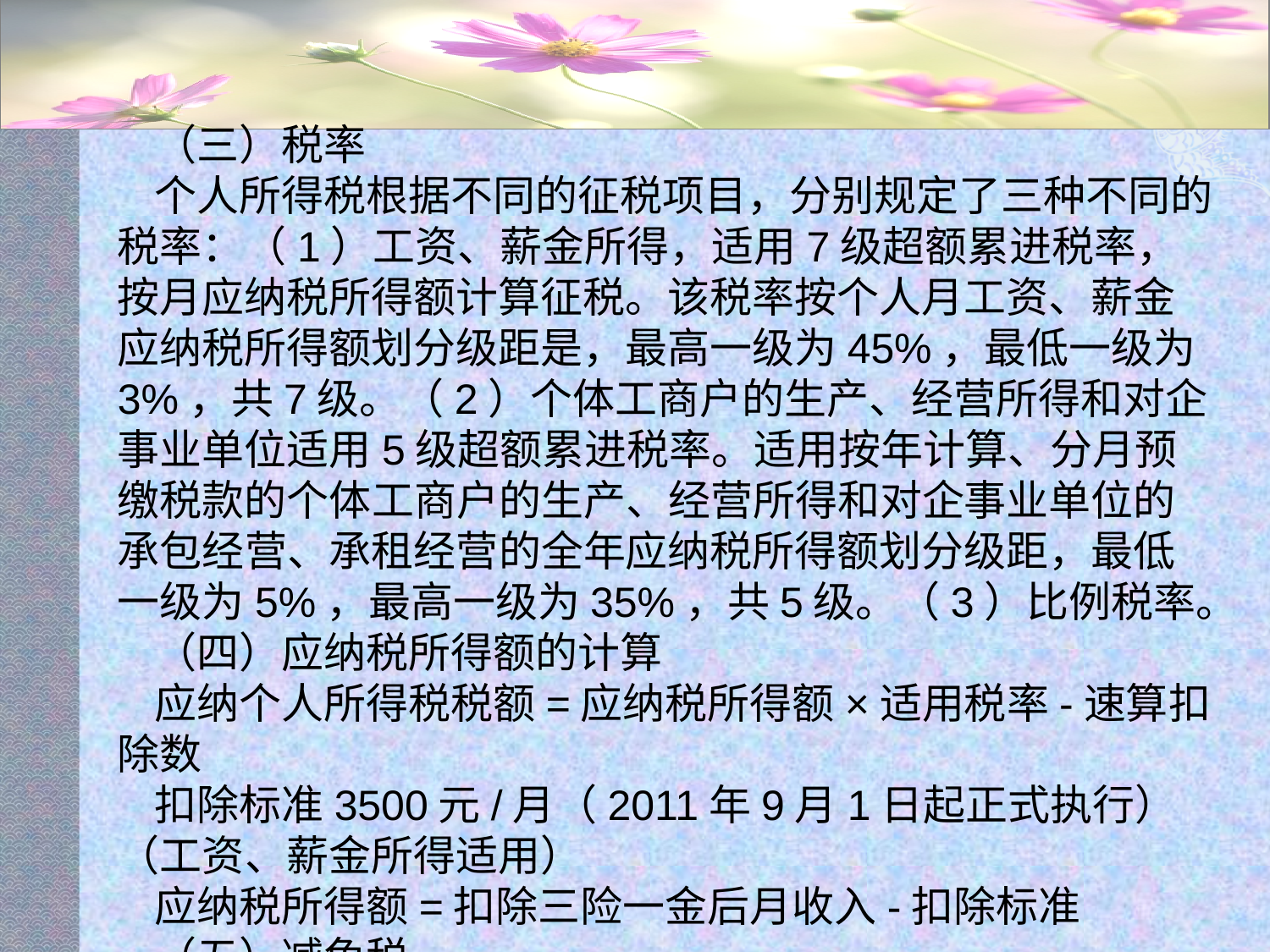

#

（三）税率
个人所得税根据不同的征税项目，分别规定了三种不同的税率：（1）工资、薪金所得，适用7级超额累进税率，按月应纳税所得额计算征税。该税率按个人月工资、薪金应纳税所得额划分级距是，最高一级为45%，最低一级为3%，共7级。（2）个体工商户的生产、经营所得和对企事业单位适用5级超额累进税率。适用按年计算、分月预缴税款的个体工商户的生产、经营所得和对企事业单位的承包经营、承租经营的全年应纳税所得额划分级距，最低一级为5%，最高一级为35%，共5级。（3）比例税率。
（四）应纳税所得额的计算
应纳个人所得税税额=应纳税所得额×适用税率-速算扣除数
扣除标准3500元/月（2011年9月1日起正式执行）（工资、薪金所得适用）
应纳税所得额=扣除三险一金后月收入-扣除标准
（五）减免税